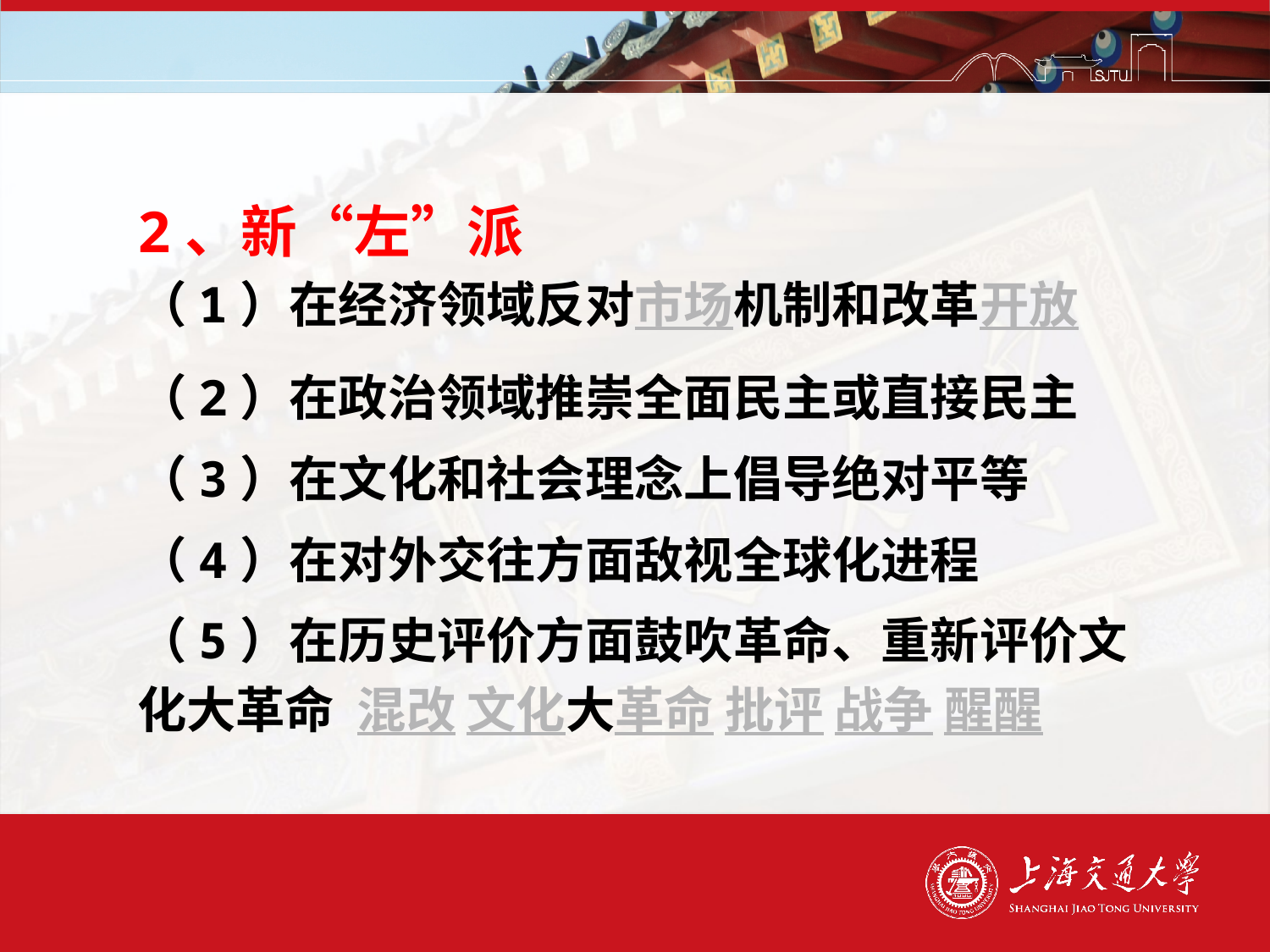

#
2、新“左”派
（1）在经济领域反对市场机制和改革开放
（2）在政治领域推崇全面民主或直接民主
（3）在文化和社会理念上倡导绝对平等
（4）在对外交往方面敌视全球化进程
（5）在历史评价方面鼓吹革命、重新评价文化大革命  混改 文化大革命 批评 战争 醒醒